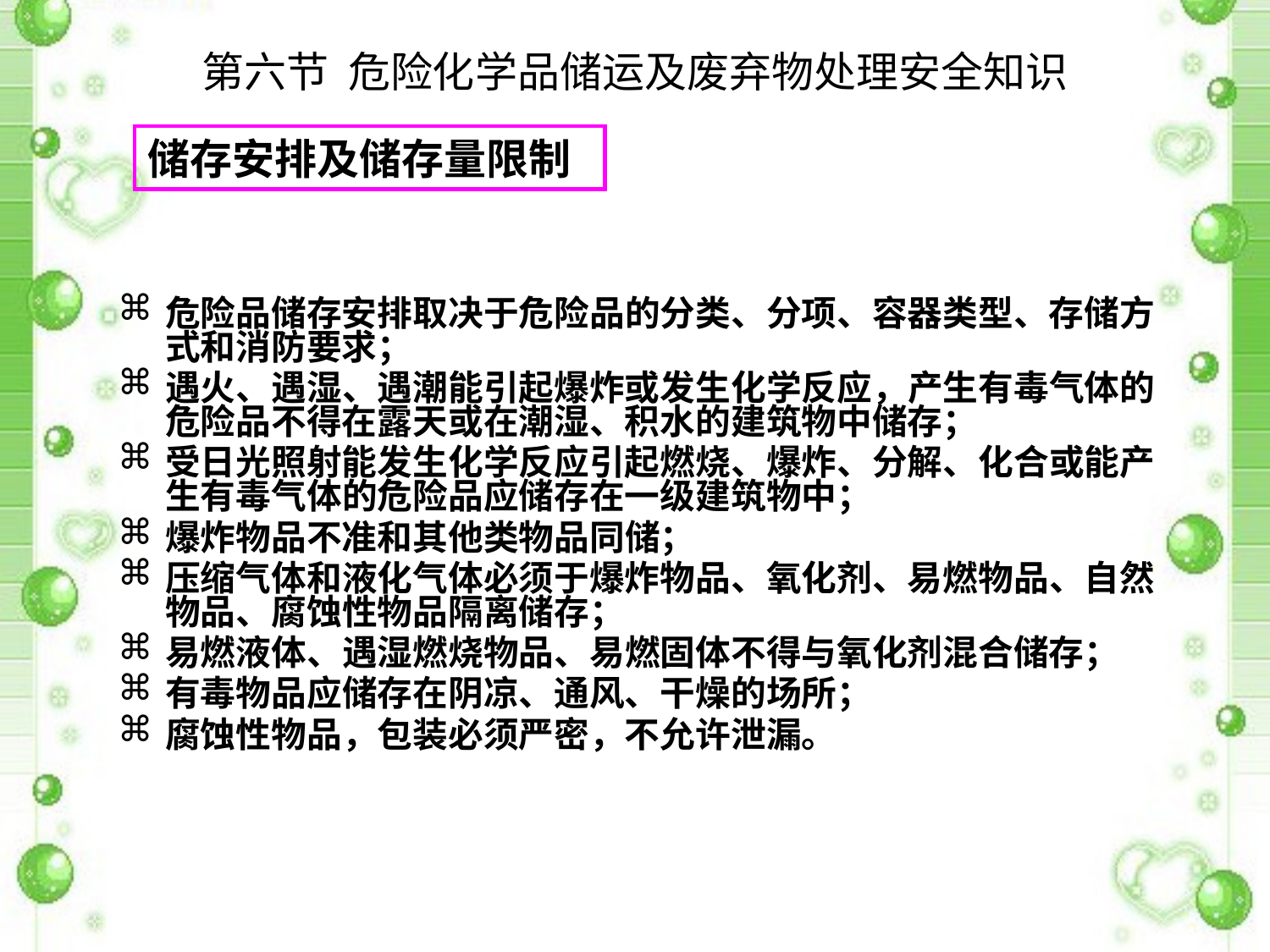

第六节  危险化学品储运及废弃物处理安全知识
储存安排及储存量限制
危险品储存安排取决于危险品的分类、分项、容器类型、存储方式和消防要求；
遇火、遇湿、遇潮能引起爆炸或发生化学反应，产生有毒气体的危险品不得在露天或在潮湿、积水的建筑物中储存；
受日光照射能发生化学反应引起燃烧、爆炸、分解、化合或能产生有毒气体的危险品应储存在一级建筑物中；
爆炸物品不准和其他类物品同储；
压缩气体和液化气体必须于爆炸物品、氧化剂、易燃物品、自然物品、腐蚀性物品隔离储存；
易燃液体、遇湿燃烧物品、易燃固体不得与氧化剂混合储存；
有毒物品应储存在阴凉、通风、干燥的场所；
腐蚀性物品，包装必须严密，不允许泄漏。